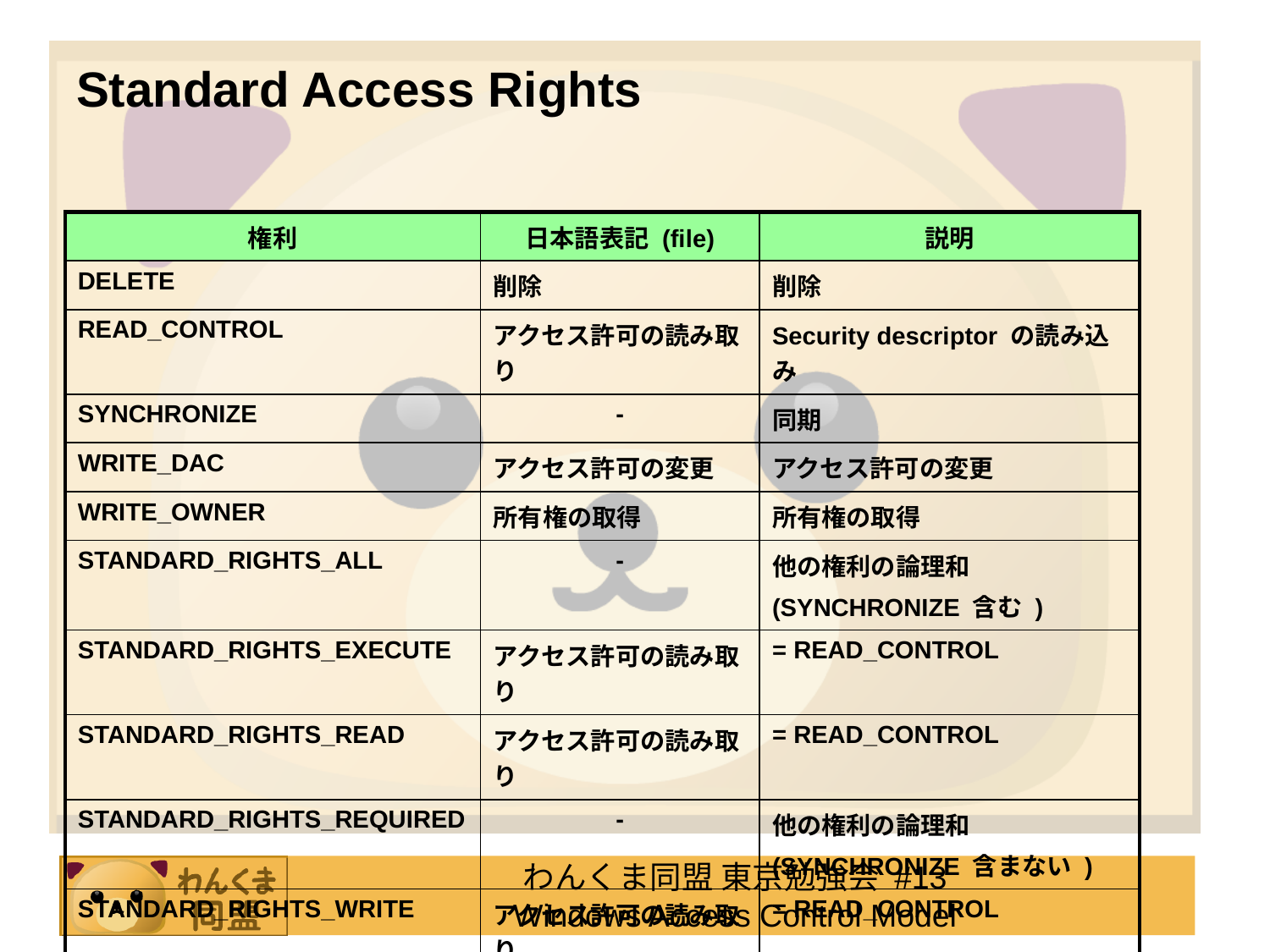

# Standard Access Rights
| 権利 | 日本語表記 (file) | 説明 |
| --- | --- | --- |
| DELETE | 削除 | 削除 |
| READ\_CONTROL | アクセス許可の読み取り | Security descriptor の読み込み |
| SYNCHRONIZE | - | 同期 |
| WRITE\_DAC | アクセス許可の変更 | アクセス許可の変更 |
| WRITE\_OWNER | 所有権の取得 | 所有権の取得 |
| STANDARD\_RIGHTS\_ALL | - | 他の権利の論理和 (SYNCHRONIZE 含む ) |
| STANDARD\_RIGHTS\_EXECUTE | アクセス許可の読み取り | = READ\_CONTROL |
| STANDARD\_RIGHTS\_READ | アクセス許可の読み取り | = READ\_CONTROL |
| STANDARD\_RIGHTS\_REQUIRED | - | 他の権利の論理和 (SYNCHRONIZE 含まない ) |
| STANDARD\_RIGHTS\_WRITE | アクセス許可の読み取り | = READ\_CONTROL |